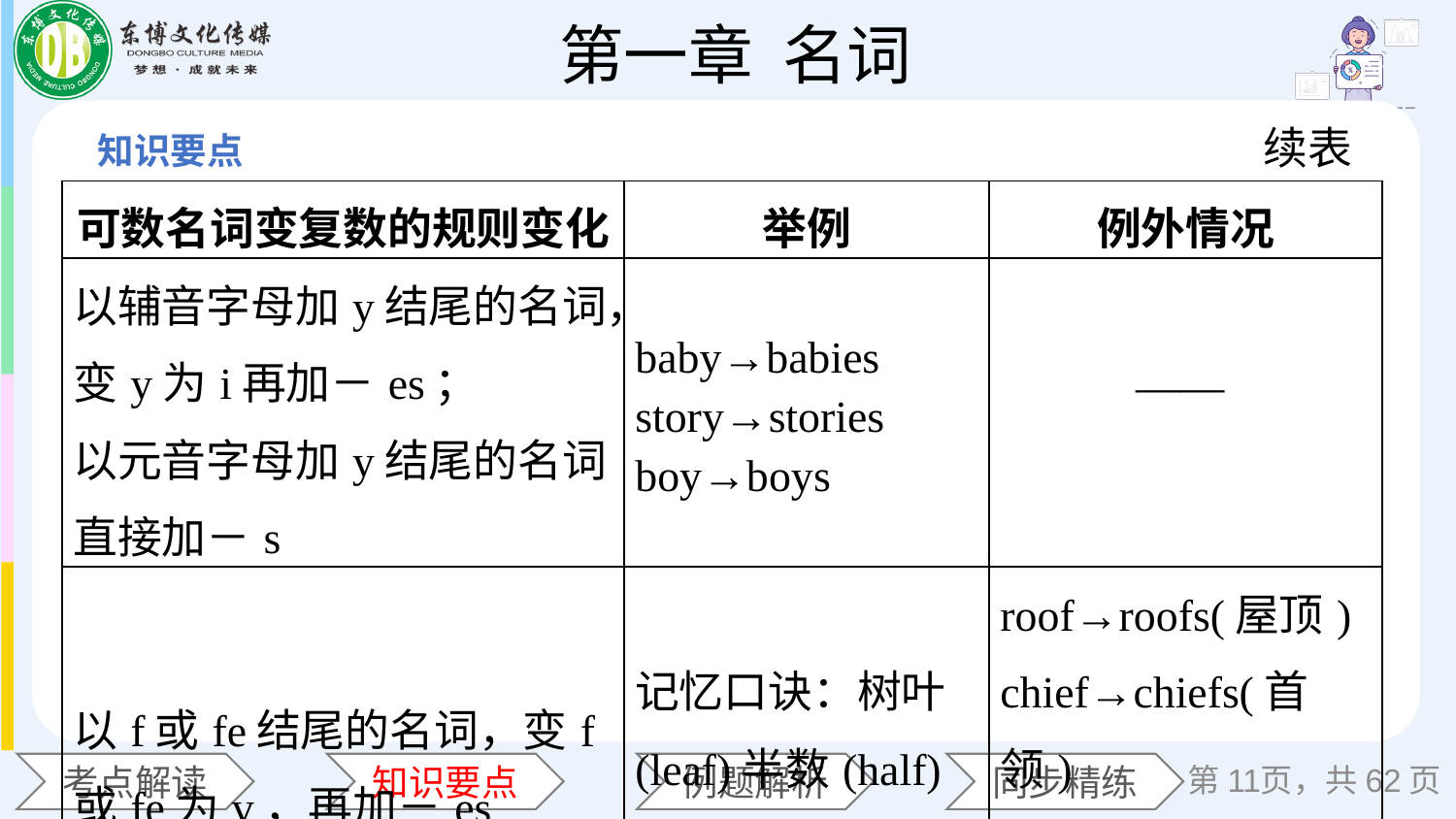

续表
| 可数名词变复数的规则变化 | 举例 | 例外情况 |
| --- | --- | --- |
| 以辅音字母加y结尾的名词，变y为i再加－es； 以元音字母加y结尾的名词直接加－s | baby→babies story→stories boy→boys | —— |
| 以f或fe结尾的名词，变f或fe为v，再加－es | 记忆口诀：树叶(leaf)半数(half)自己(self)黄， | roof→roofs(屋顶) chief→chiefs(首领) safe→safes(保险柜) |

第11页，共62页